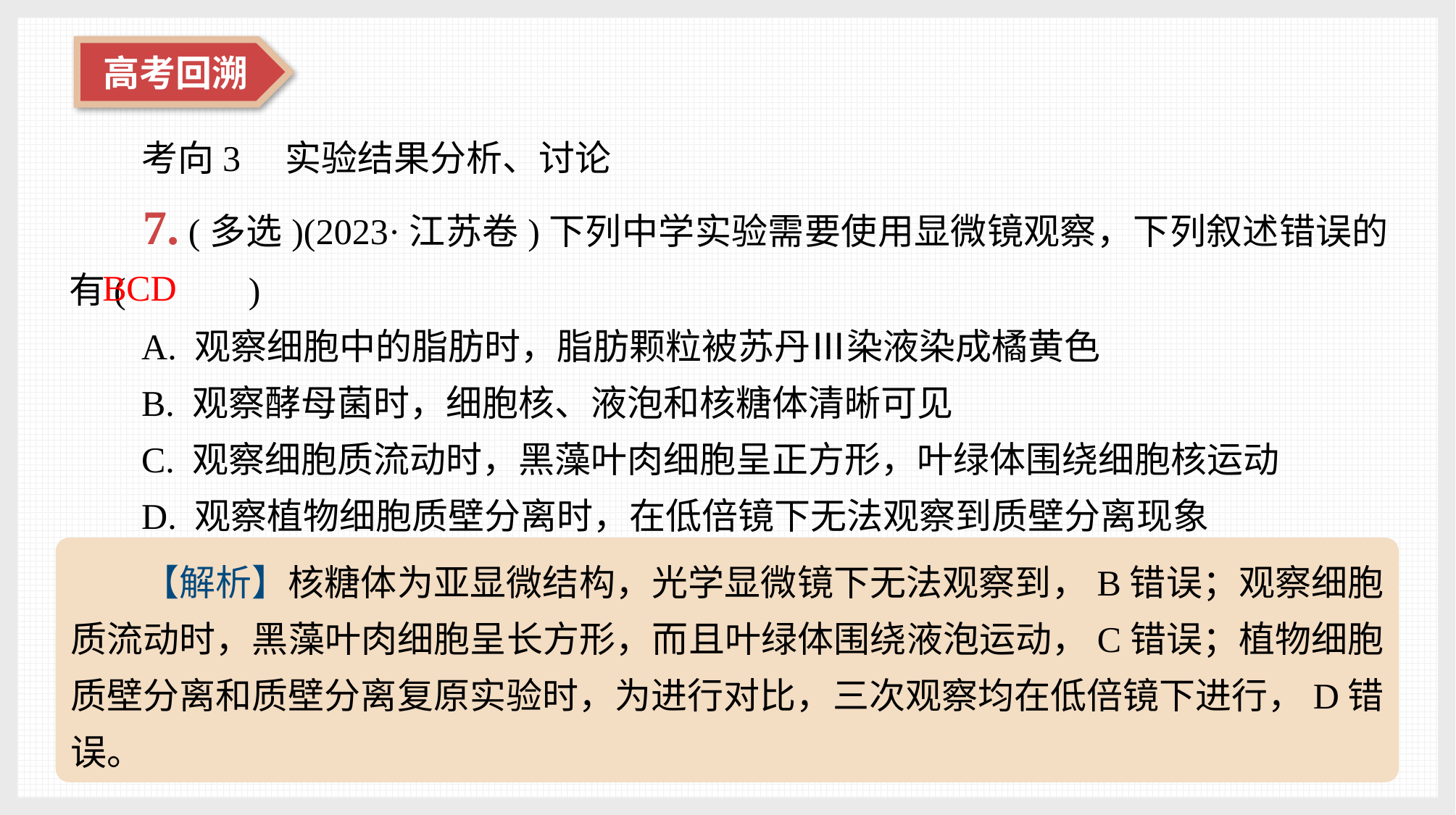

考向3　实验结果分析、讨论
7. (多选)(2023·江苏卷)下列中学实验需要使用显微镜观察，下列叙述错误的有(　    　)
A. 观察细胞中的脂肪时，脂肪颗粒被苏丹Ⅲ染液染成橘黄色
B. 观察酵母菌时，细胞核、液泡和核糖体清晰可见
C. 观察细胞质流动时，黑藻叶肉细胞呈正方形，叶绿体围绕细胞核运动
D. 观察植物细胞质壁分离时，在低倍镜下无法观察到质壁分离现象
BCD
【解析】核糖体为亚显微结构，光学显微镜下无法观察到，B错误；观察细胞质流动时，黑藻叶肉细胞呈长方形，而且叶绿体围绕液泡运动，C错误；植物细胞质壁分离和质壁分离复原实验时，为进行对比，三次观察均在低倍镜下进行，D错误。